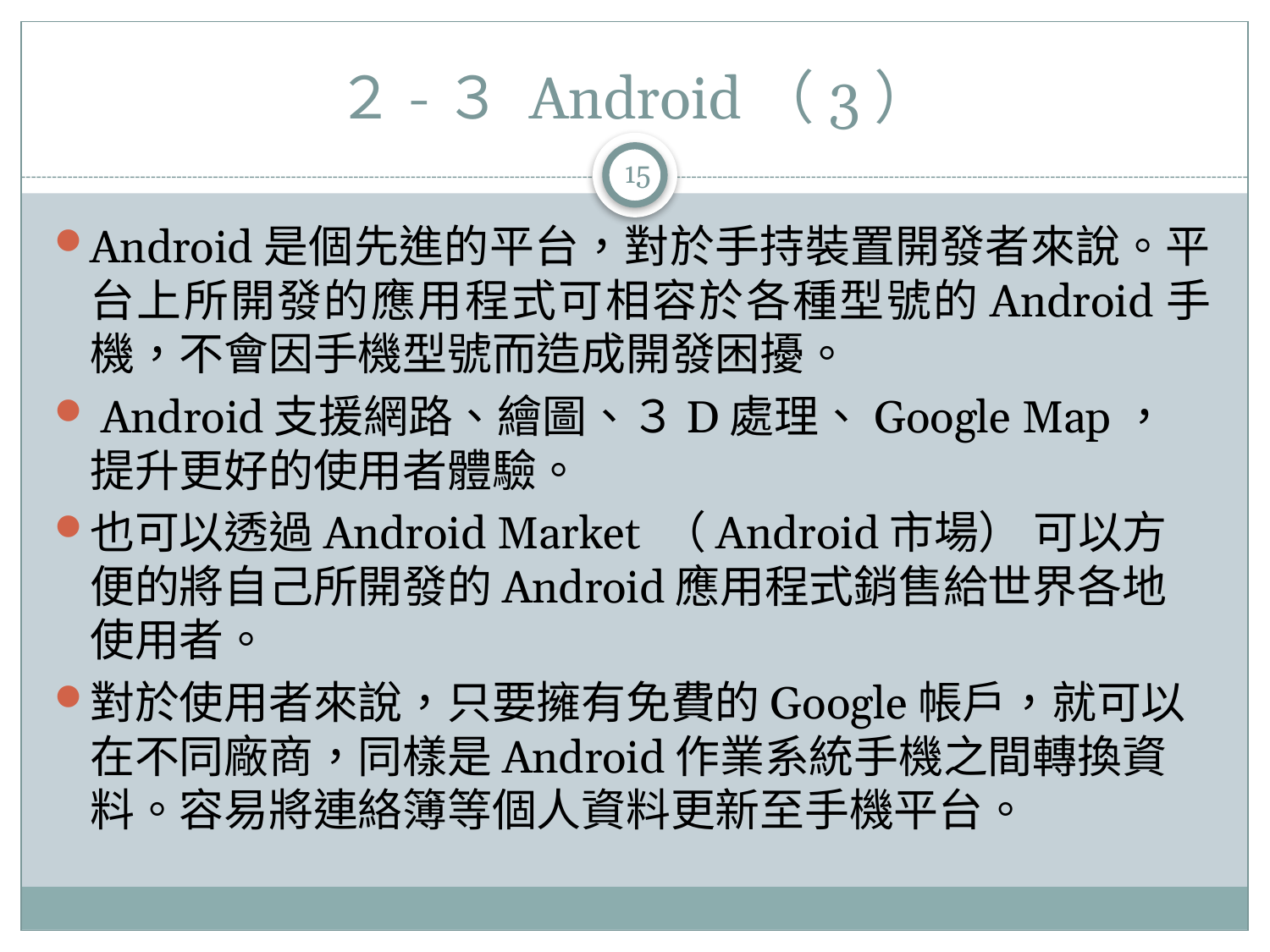

# ２-３ Android（3）
15
Android是個先進的平台，對於手持裝置開發者來說。平台上所開發的應用程式可相容於各種型號的Android手機，不會因手機型號而造成開發困擾。
 Android支援網路、繪圖、３D處理、Google Map，提升更好的使用者體驗。
也可以透過Android Market （Android市場） 可以方便的將自己所開發的Android應用程式銷售給世界各地使用者。
對於使用者來說，只要擁有免費的Google帳戶，就可以在不同廠商，同樣是Android作業系統手機之間轉換資料。容易將連絡簿等個人資料更新至手機平台。